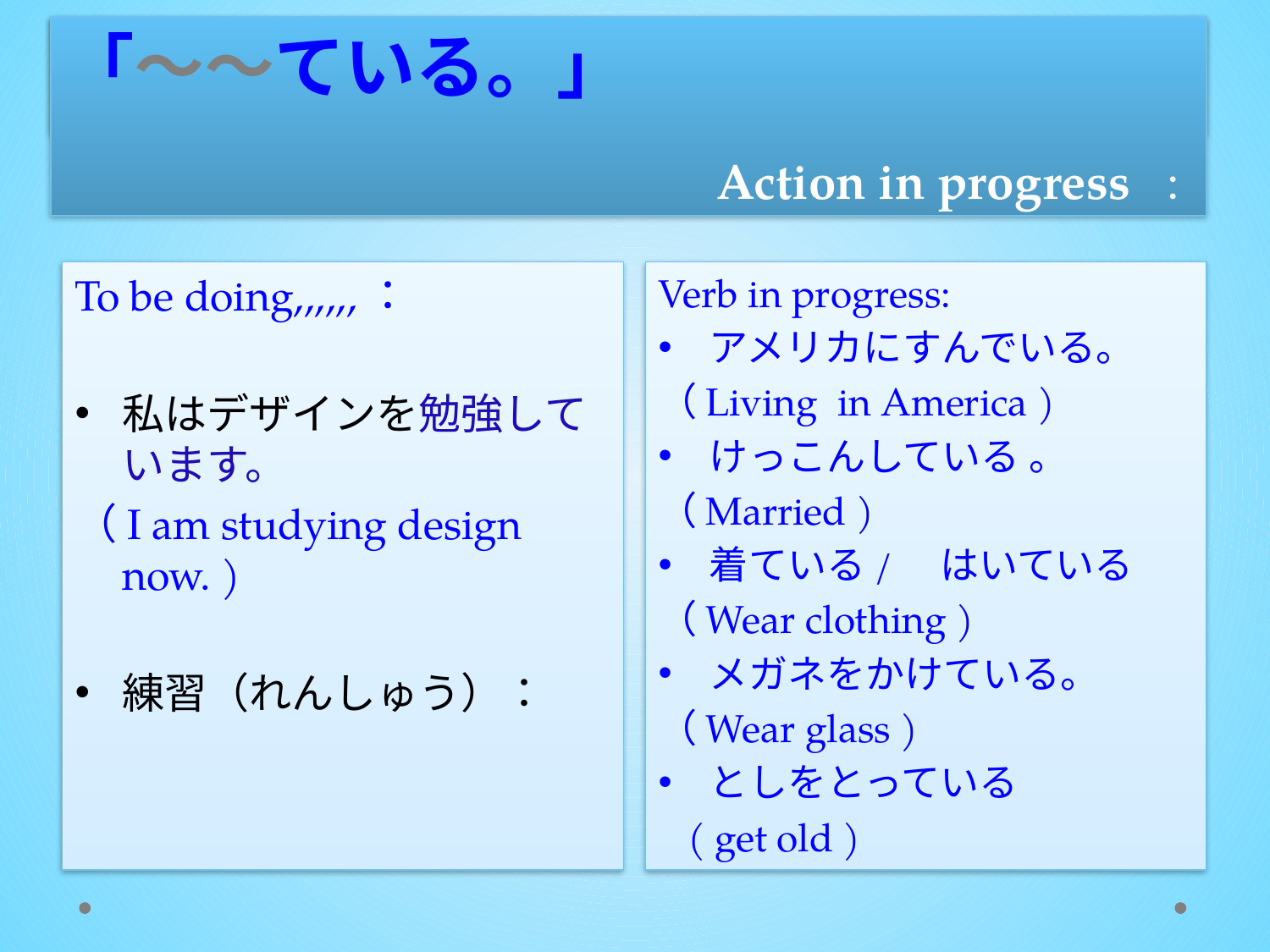

# Conjugation:
「〜〜ている。」
　　　　　　　　　　　　　Action in progress   :
To be doing,,,,,,：

私はデザインを勉強しています。
（I am studying design now. )

練習（れんしゅう）：

Verb in progress:
　アメリカにすんでいる。
（Living  in America )
　けっこんしている 。
（Married )
　着ている/　はいている
（Wear clothing )
　メガネをかけている。
（Wear glass )
　としをとっている
   ( get old )